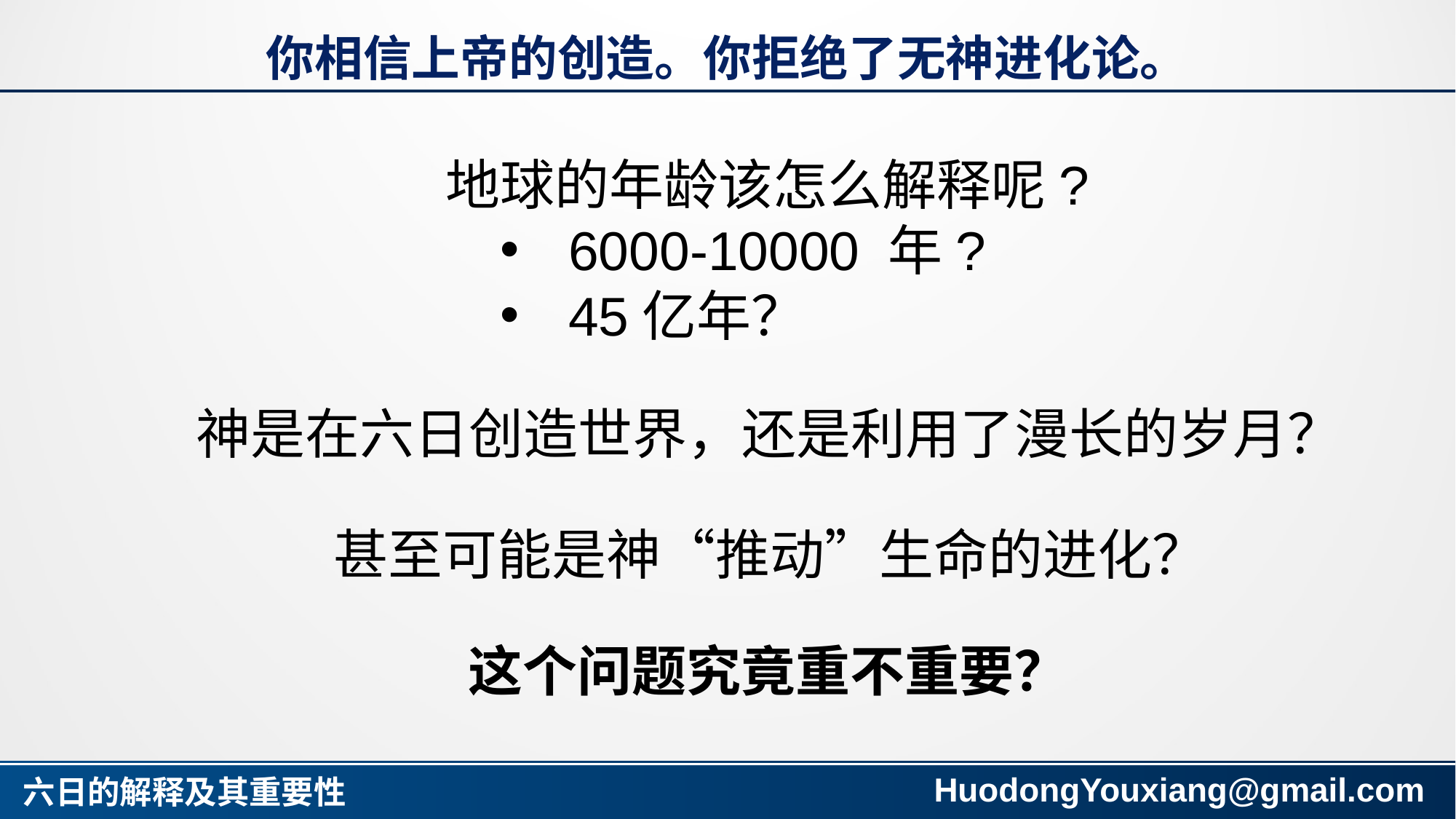

# 你相信上帝的创造。你拒绝了无神进化论。
地球的年龄该怎么解释呢?
6000-10000 年?
45亿年？
神是在六日创造世界，还是利用了漫长的岁月？
甚至可能是神“推动”生命的进化？
这个问题究竟重不重要？